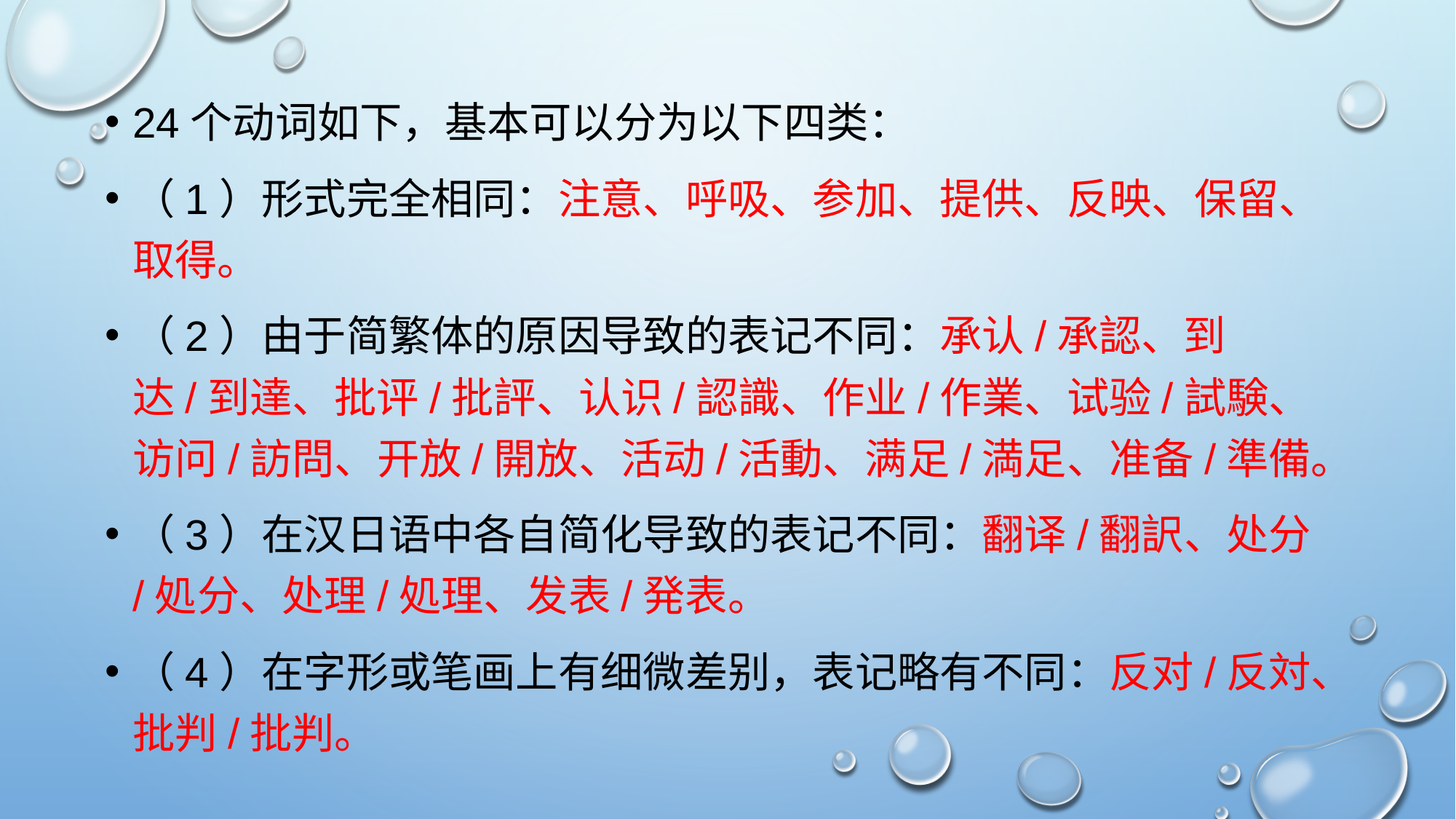

24个动词如下，基本可以分为以下四类：
（1）形式完全相同：注意、呼吸、参加、提供、反映、保留、取得。
（2）由于简繁体的原因导致的表记不同：承认/承認、到达/到達、批评/批評、认识/認識、作业/作業、试验/試験、访问/訪問、开放/開放、活动/活動、满足/満足、准备/準備。
（3）在汉日语中各自简化导致的表记不同：翻译/翻訳、处分/処分、处理/処理、发表/発表。
（4）在字形或笔画上有细微差别，表记略有不同：反对/反対、批判/批判。